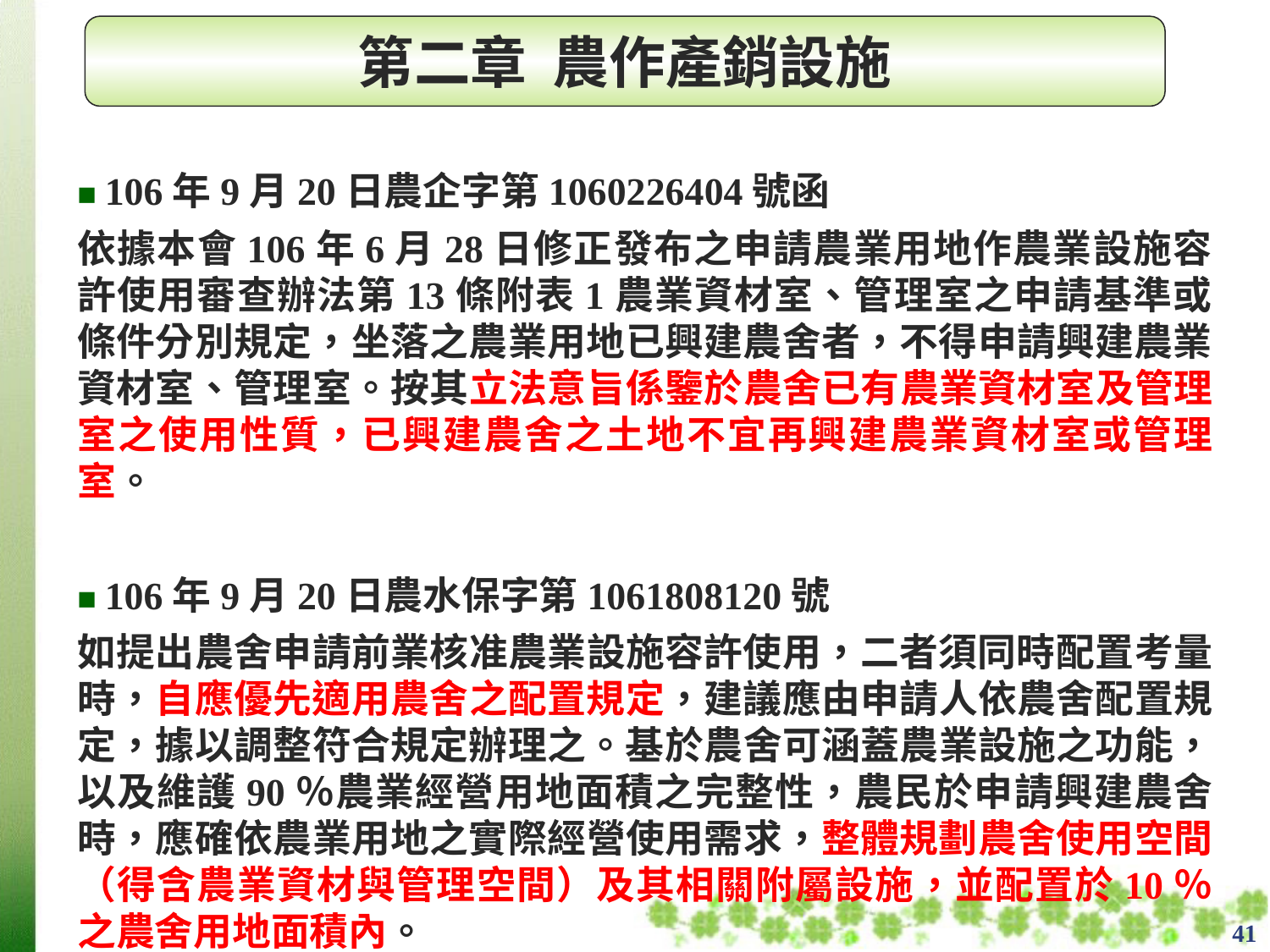

第二章  農作產銷設施
■ 106年9月20日農企字第1060226404號函
依據本會106年6月28日修正發布之申請農業用地作農業設施容許使用審查辦法第13條附表1農業資材室、管理室之申請基準或條件分別規定，坐落之農業用地已興建農舍者，不得申請興建農業資材室、管理室。按其立法意旨係鑒於農舍已有農業資材室及管理室之使用性質，已興建農舍之土地不宜再興建農業資材室或管理室。

■ 106年9月20日農水保字第1061808120號
如提出農舍申請前業核准農業設施容許使用，二者須同時配置考量時，自應優先適用農舍之配置規定，建議應由申請人依農舍配置規定，據以調整符合規定辦理之。基於農舍可涵蓋農業設施之功能，以及維護90％農業經營用地面積之完整性，農民於申請興建農舍時，應確依農業用地之實際經營使用需求，整體規劃農舍使用空間（得含農業資材與管理空間）及其相關附屬設施，並配置於10％之農舍用地面積內。
41